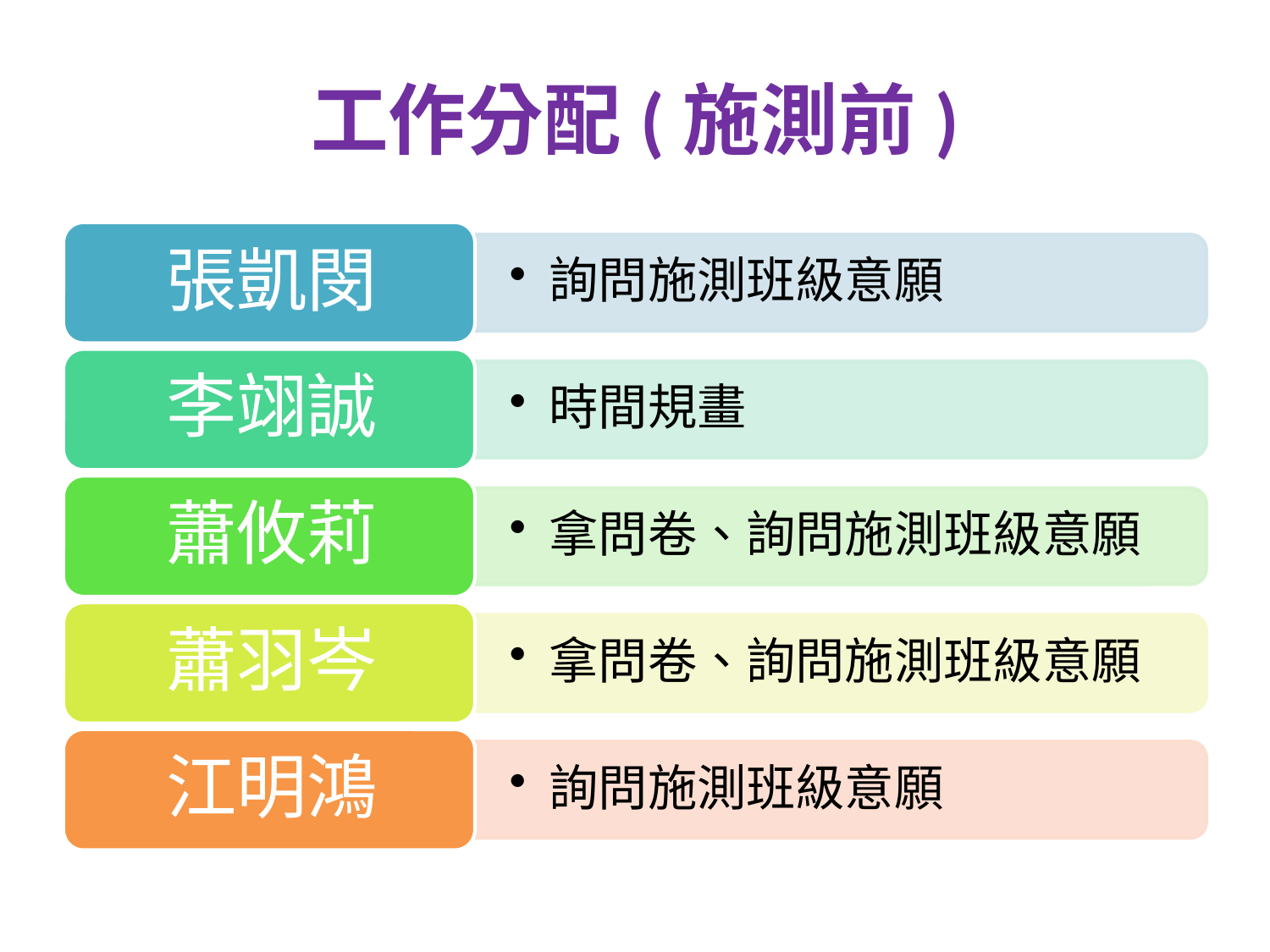

# 工作分配(施測前)
詢問施測班級意願
張凱閔
時間規畫
李翊誠
拿問卷、詢問施測班級意願
蕭攸莉
拿問卷、詢問施測班級意願
蕭羽岑
詢問施測班級意願
江明鴻